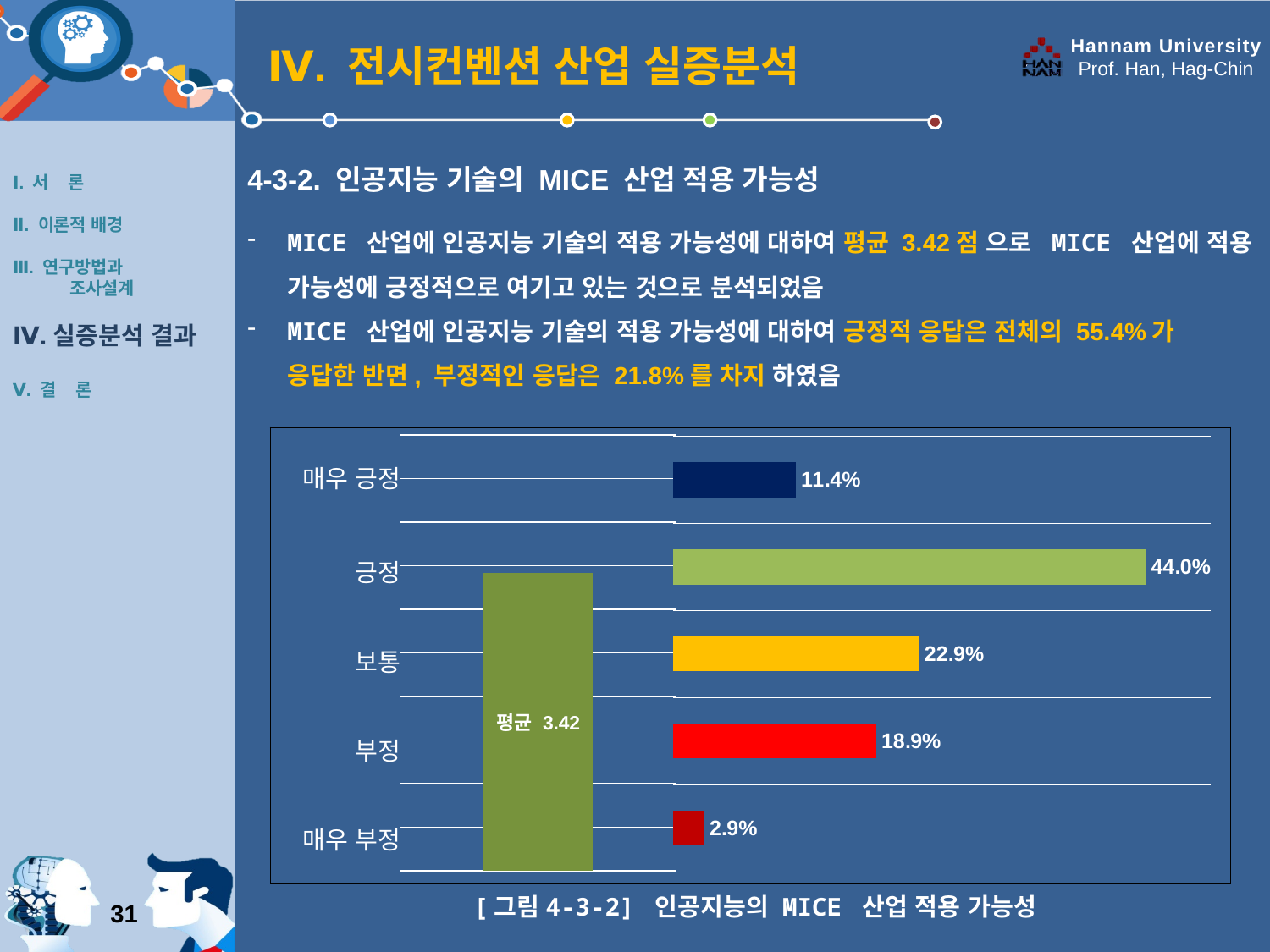

Ⅳ. 전시컨벤션 산업 실증분석
Ⅰ. 서    론

Ⅱ. 이론적 배경

Ⅲ. 연구방법과
           조사설계

Ⅳ.실증분석 결과

Ⅴ. 결    론
4-3-2. 인공지능 기술의 MICE 산업 적용 가능성
MICE 산업에 인공지능 기술의 적용 가능성에 대하여 평균 3.42점 으로  MICE 산업에 적용 가능성에 긍정적으로 여기고 있는 것으로 분석되었음
MICE 산업에 인공지능 기술의 적용 가능성에 대하여 긍정적 응답은 전체의 55.4%가  응답한 반면, 부정적인 응답은 21.8%를 차지 하였음

### Chart

| Category | 평균 |
|---|---|

### Chart

| Category |  |
|---|---|
| 매우 부정 | 0.029 |
| 부정 | 0.189 |
| 보통 | 0.229 |
| 긍정 | 0.44 |
| 매우 긍정 | 0.114 |
| 매우 긍정 |  |  |
| --- | --- | --- |
| 긍정 |  |  |
| 보통 |  |  |
| 부정 |  |  |
| 매우 부정 |  |  |
[그림4-3-2] 인공지능의 MICE 산업 적용 가능성